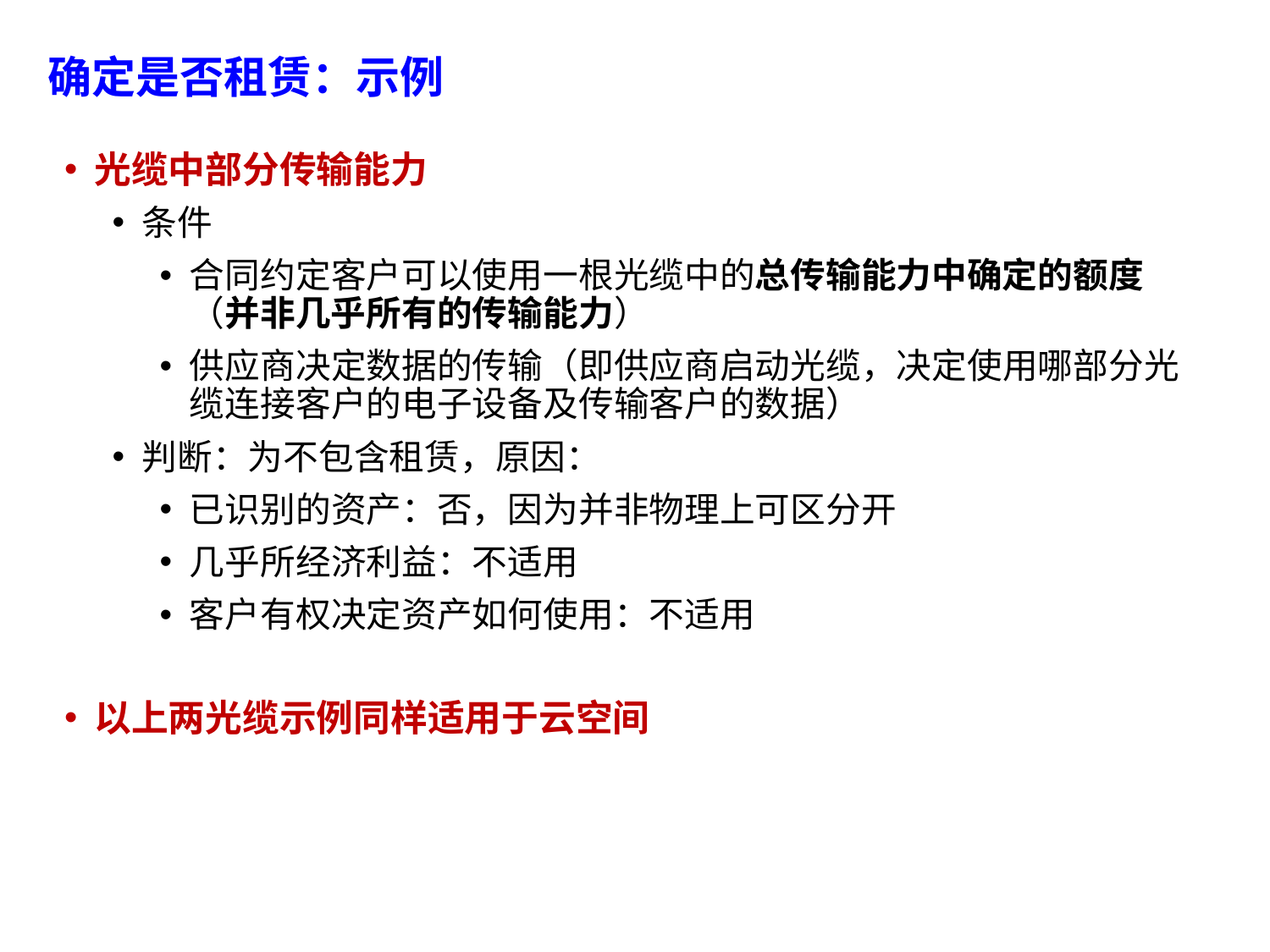

# 确定是否租赁：示例
光缆中部分传输能力
条件
合同约定客户可以使用一根光缆中的总传输能力中确定的额度（并非几乎所有的传输能力）
供应商决定数据的传输（即供应商启动光缆，决定使用哪部分光缆连接客户的电子设备及传输客户的数据）
判断：为不包含租赁，原因：
已识别的资产：否，因为并非物理上可区分开
几乎所经济利益：不适用
客户有权决定资产如何使用：不适用

以上两光缆示例同样适用于云空间
86